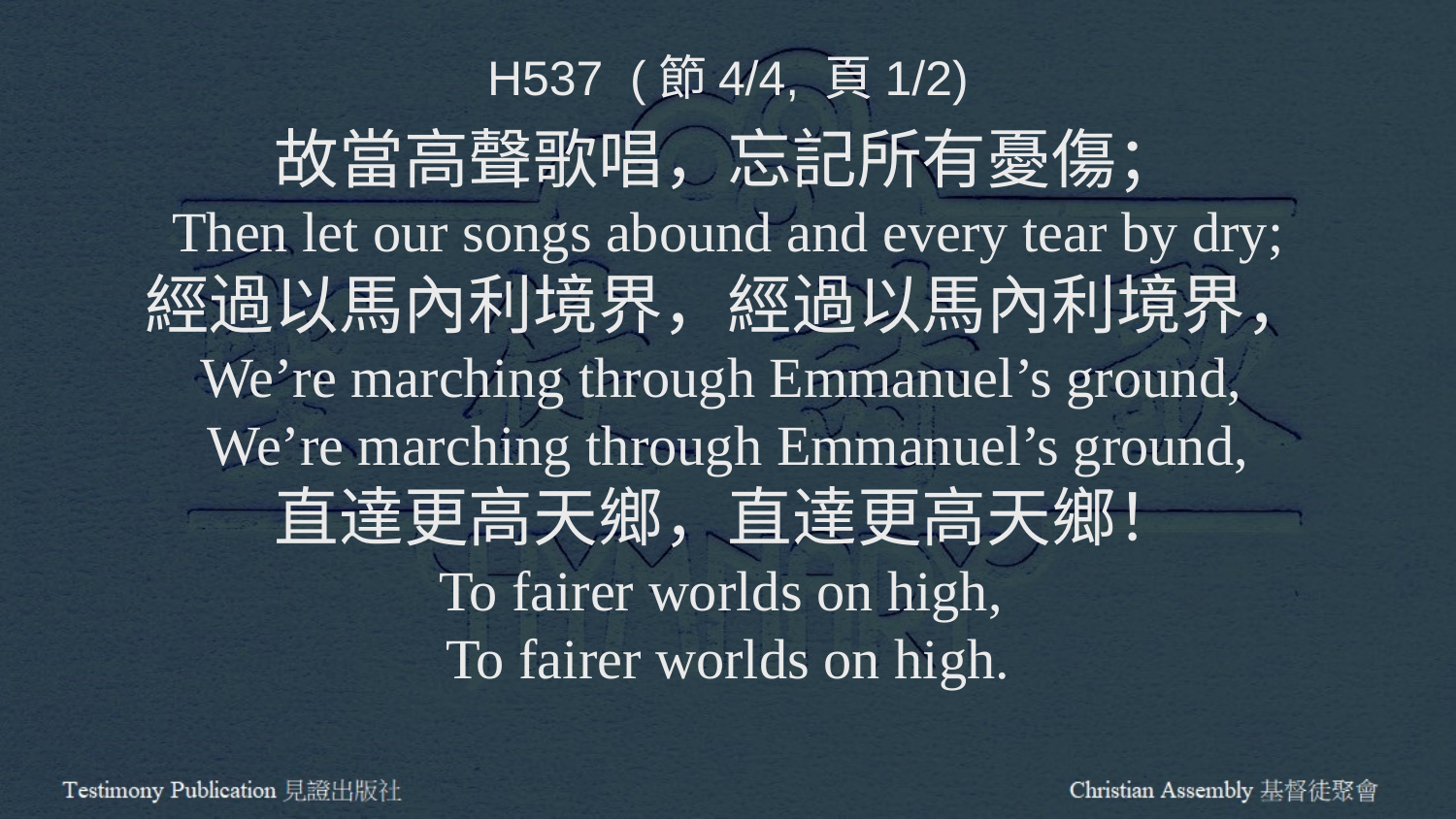

H537  (節4/4, 頁1/2)
故當高聲歌唱，忘記所有憂傷；
Then let our songs abound and every tear by dry;
經過以馬內利境界，經過以馬內利境界，
We’re marching through Emmanuel’s ground,
We’re marching through Emmanuel’s ground,
直達更高天鄉，直達更高天鄉！
To fairer worlds on high,
To fairer worlds on high.